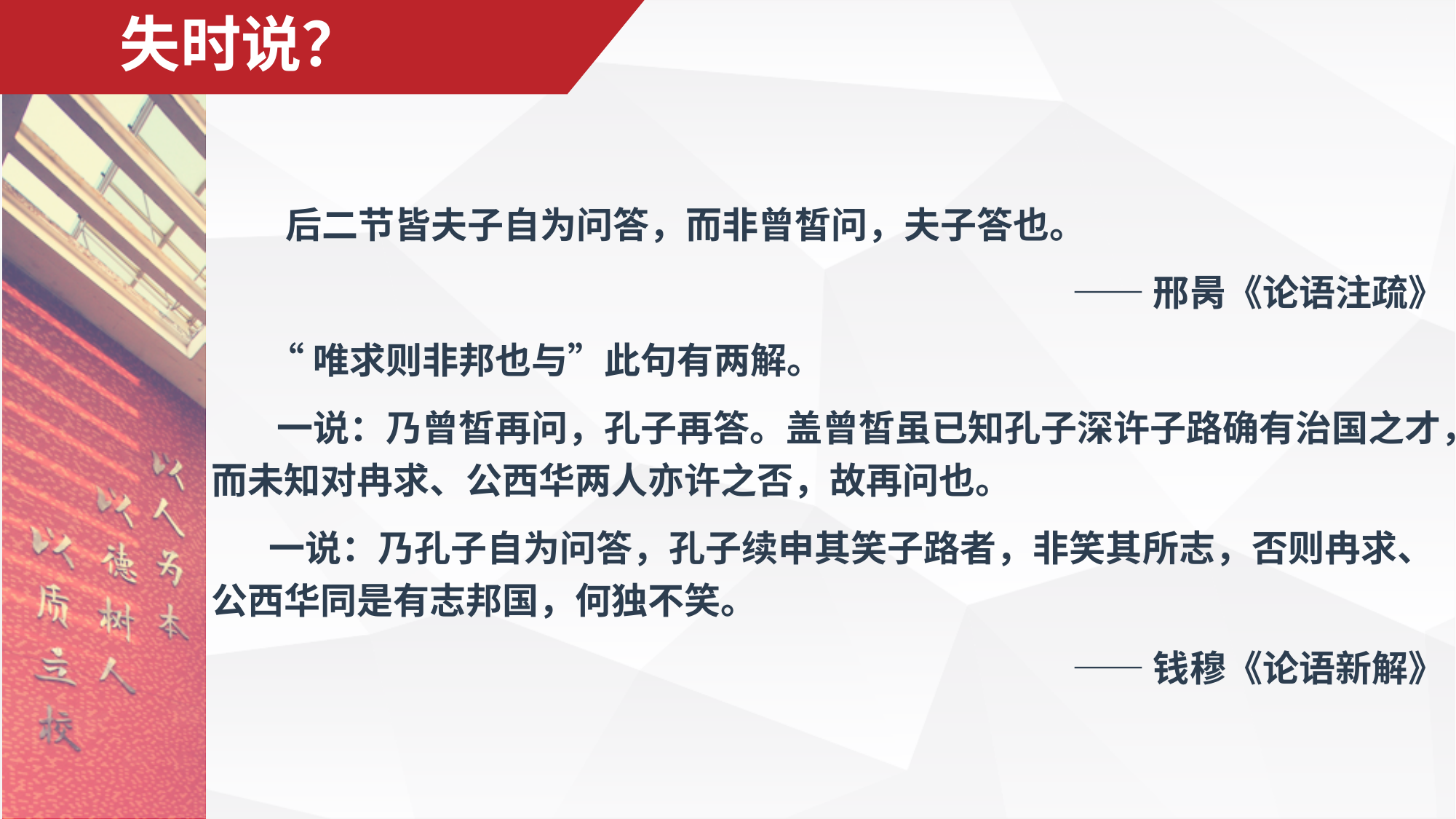

# 失时说？
        后二节皆夫子自为问答，而非曾皙问，夫子答也。
——邢昺《论语注疏》
       “唯求则非邦也与”此句有两解。
       一说：乃曾皙再问，孔子再答。盖曾皙虽已知孔子深许子路确有治国之才，而未知对冉求、公西华两人亦许之否，故再问也。
      一说：乃孔子自为问答，孔子续申其笑子路者，非笑其所志，否则冉求、公西华同是有志邦国，何独不笑。
——钱穆《论语新解》